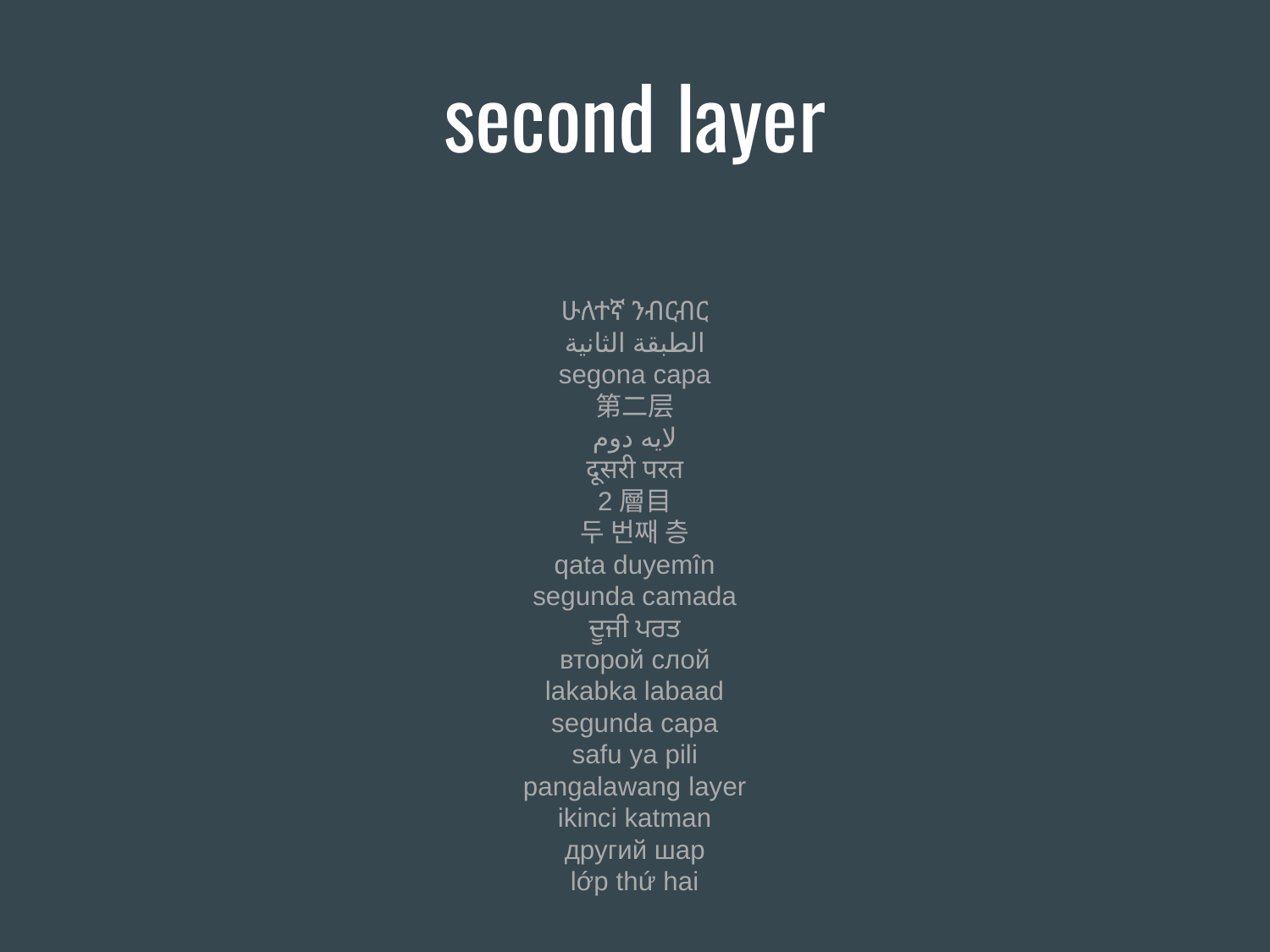

second layer
ሁለተኛ ንብርብር
الطبقة الثانية
segona capa
第二层
لایه دوم
दूसरी परत
2層目
두 번째 층
qata duyemîn
segunda camada
ਦੂਜੀ ਪਰਤ
второй слой
lakabka labaad
segunda capa
safu ya pili
pangalawang layer
ikinci katman
другий шар
lớp thứ hai